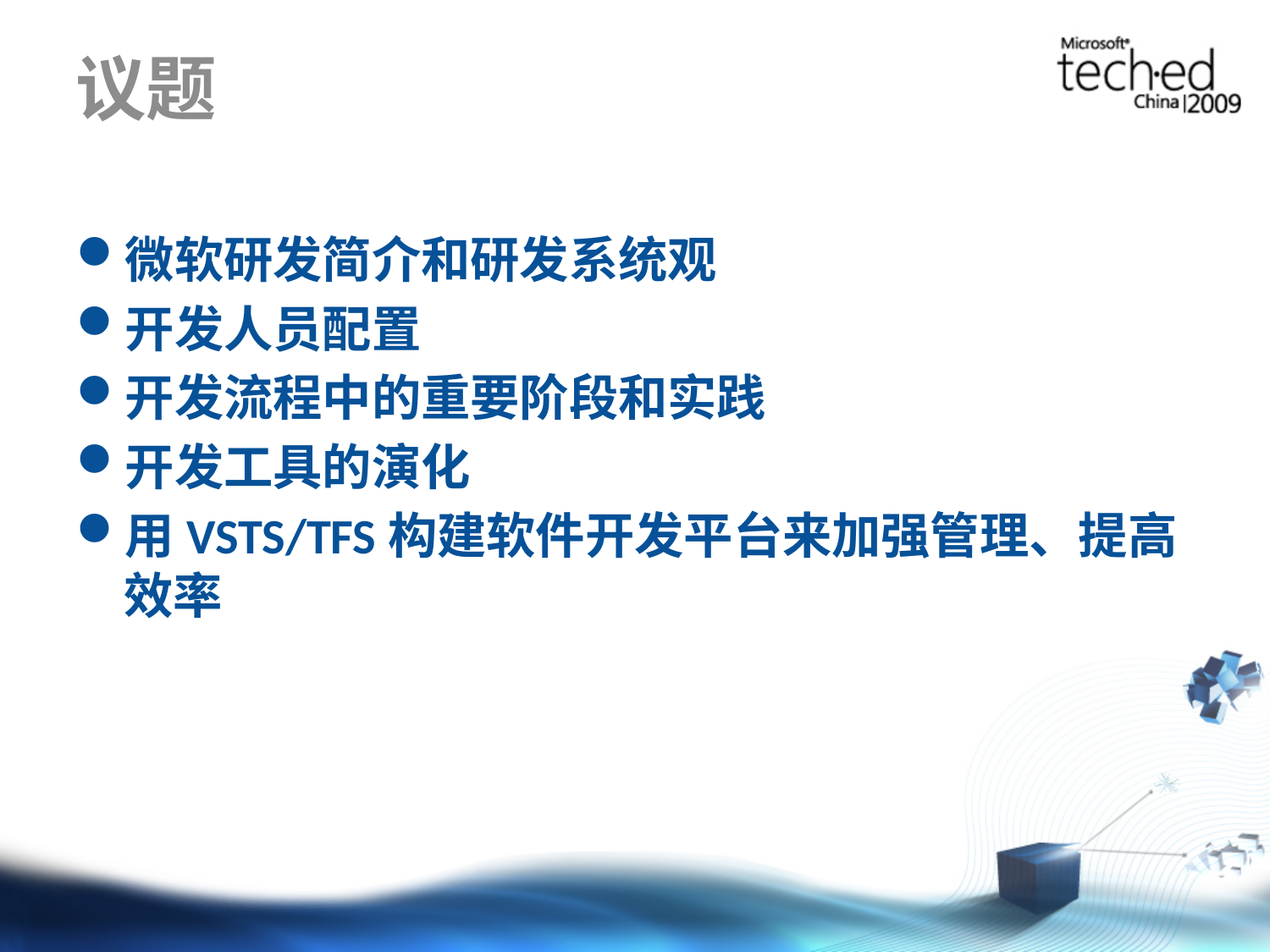

# 议题
微软研发简介和研发系统观
开发人员配置
开发流程中的重要阶段和实践
开发工具的演化
用VSTS/TFS构建软件开发平台来加强管理、提高效率